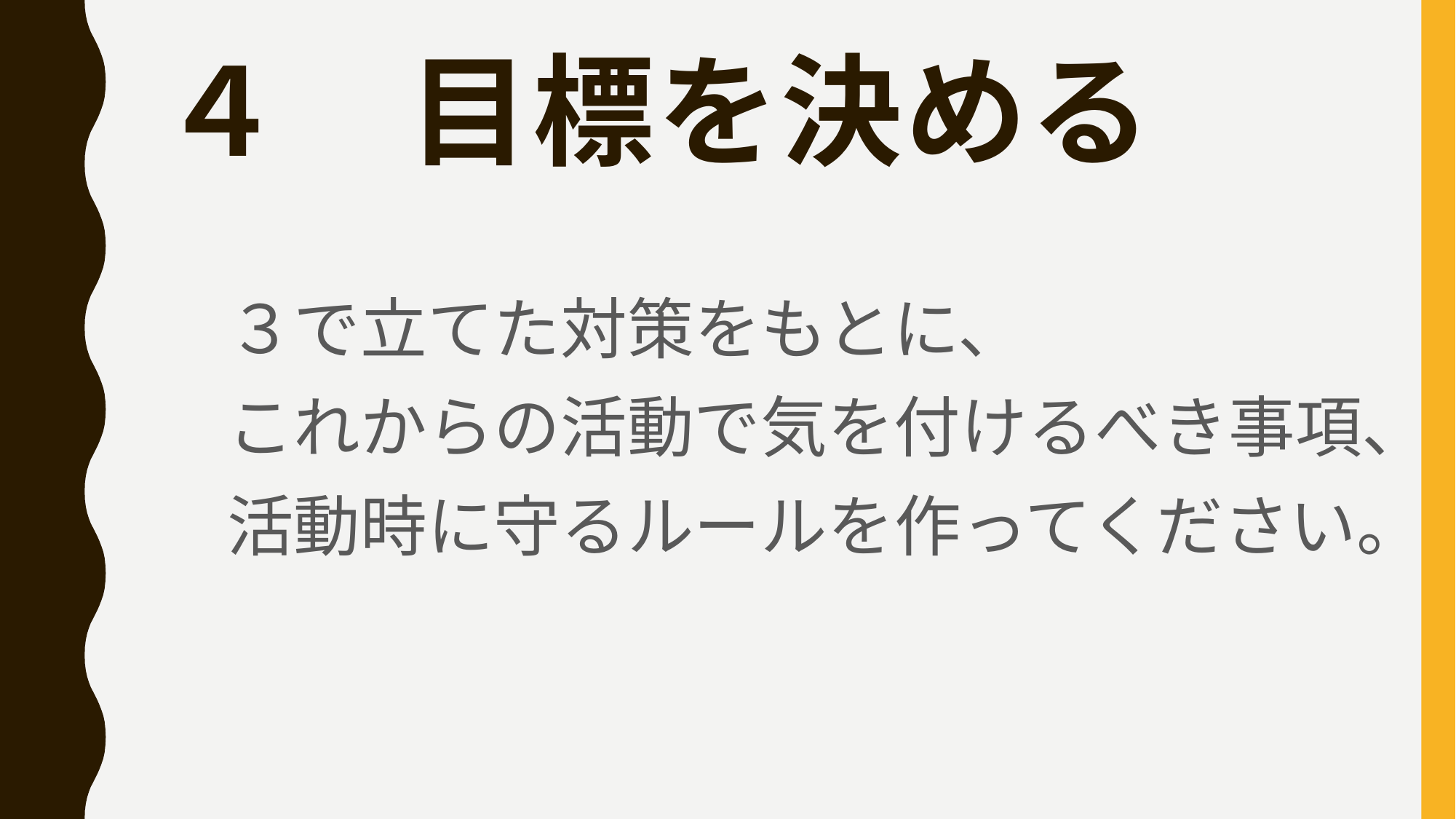

# ４　目標を決める
　３で立てた対策をもとに、
　これからの活動で気を付けるべき事項、
　活動時に守るルールを作ってください。